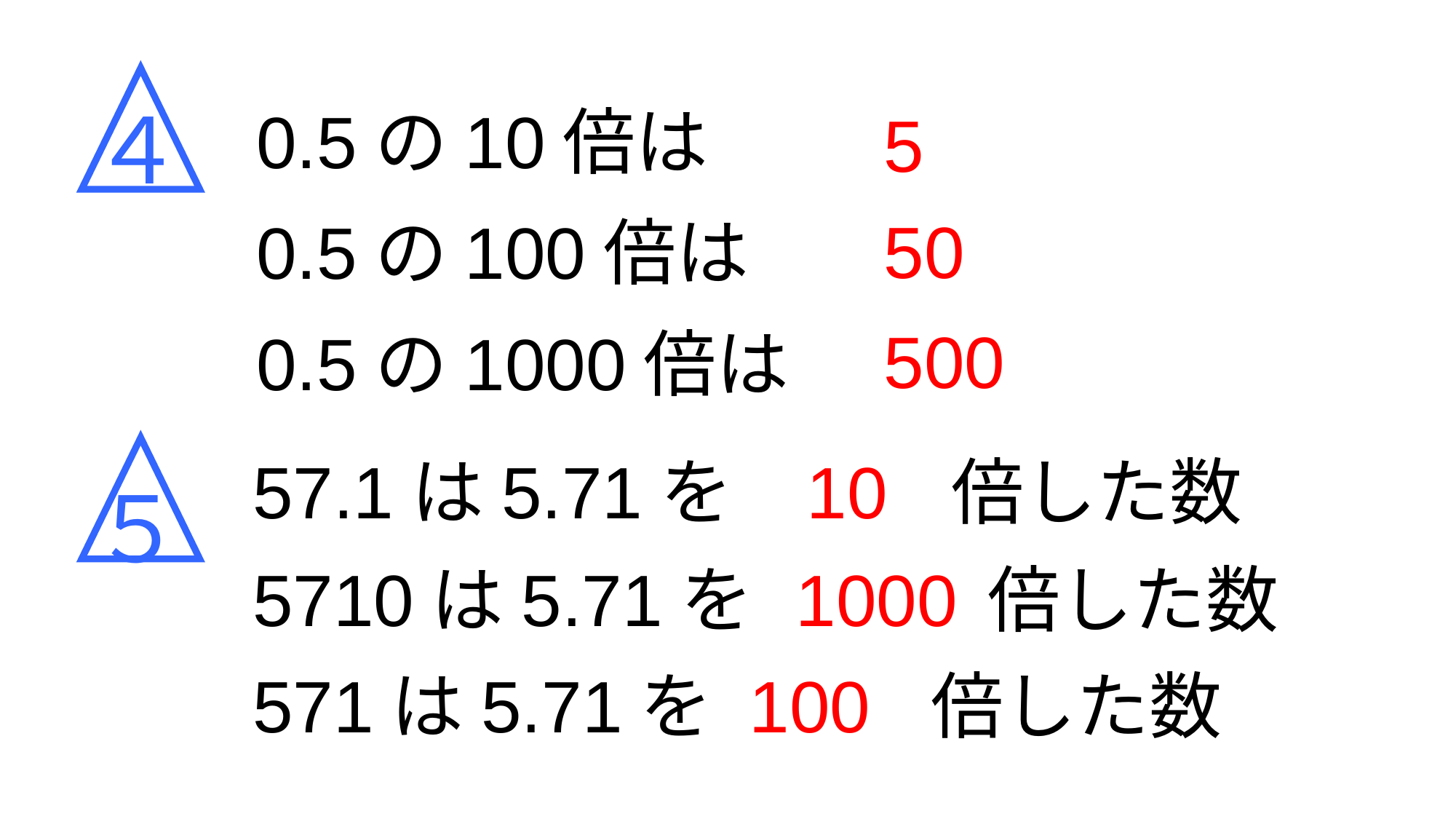

４
0.5の10倍は
5
50
0.5の100倍は
500
0.5の1000倍は

57.1は5.71を　　　倍した数
10
５
5710は5.71を　　　 倍した数
1000
571は5.71を　　　倍した数
100